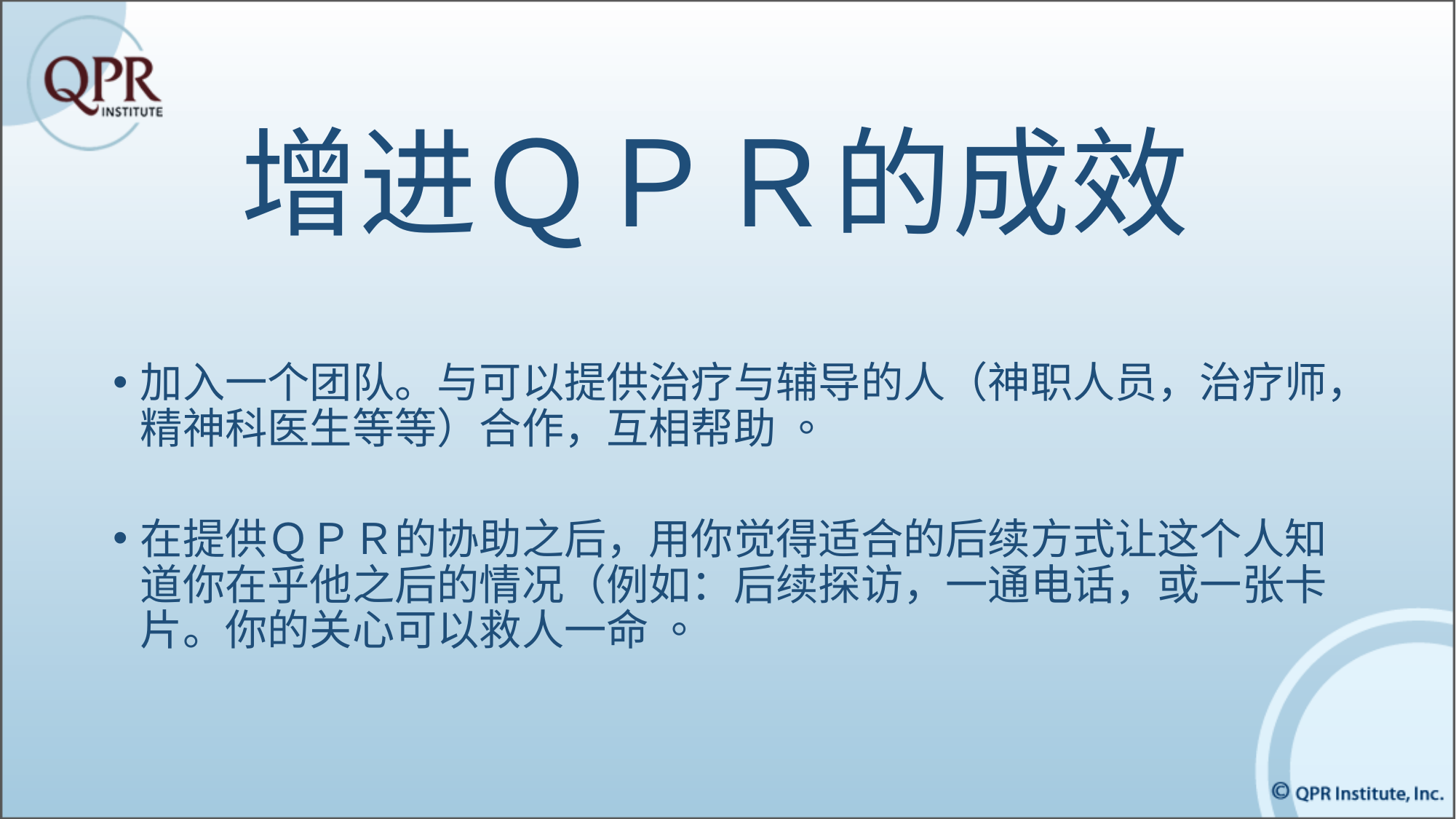

# 增进ＱＰＲ的成效
加入一个团队。与可以提供治疗与辅导的人（神职人员，治疗师，精神科医生等等）合作，互相帮助 。
在提供ＱＰＲ的协助之后，用你觉得适合的后续方式让这个人知道你在乎他之后的情况（例如：后续探访，一通电话，或一张卡片。你的关心可以救人一命 。